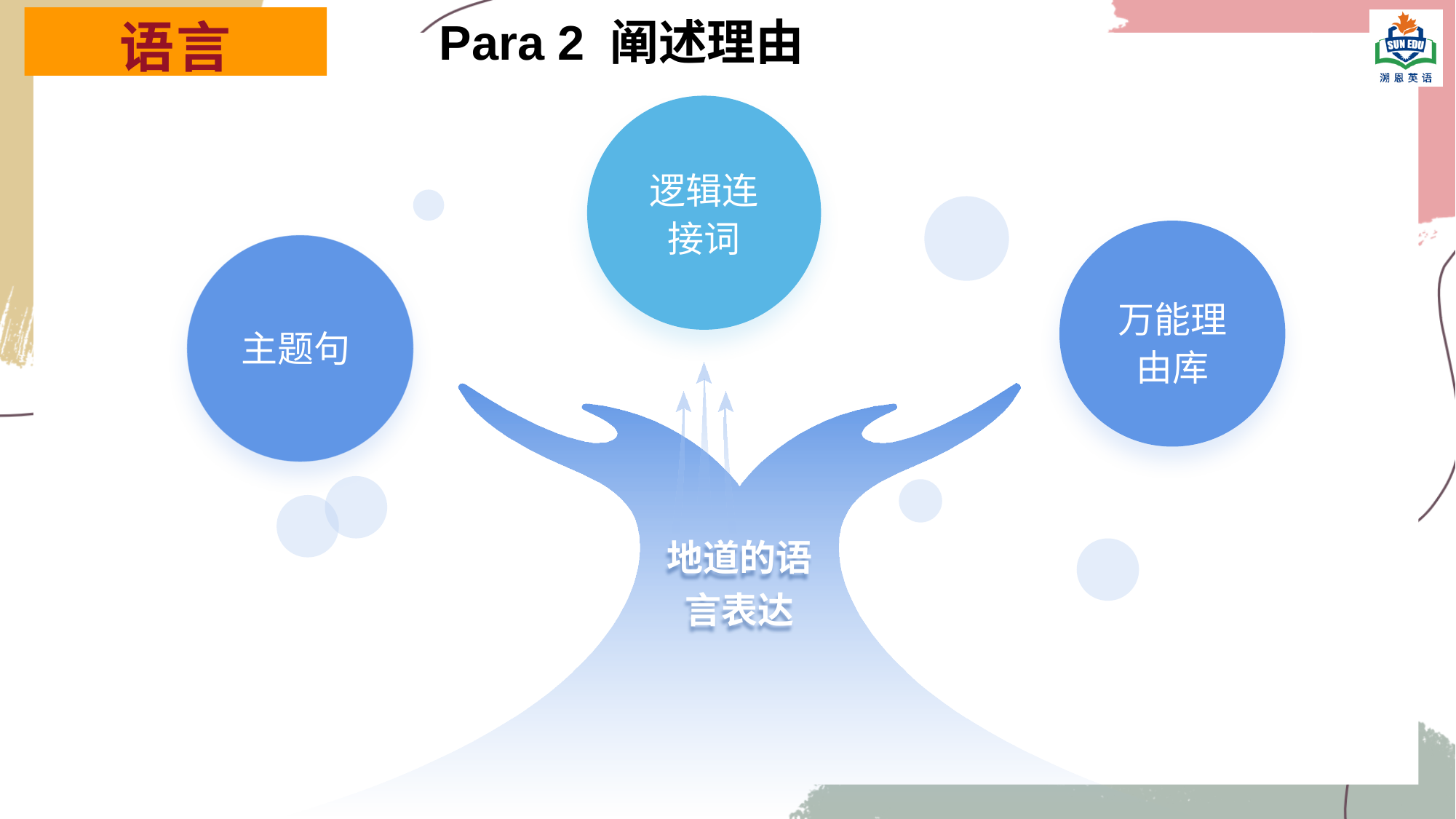

Para 2 阐述理由
语言

逻辑连接词

万能理由库
主题句

地道的语言表达